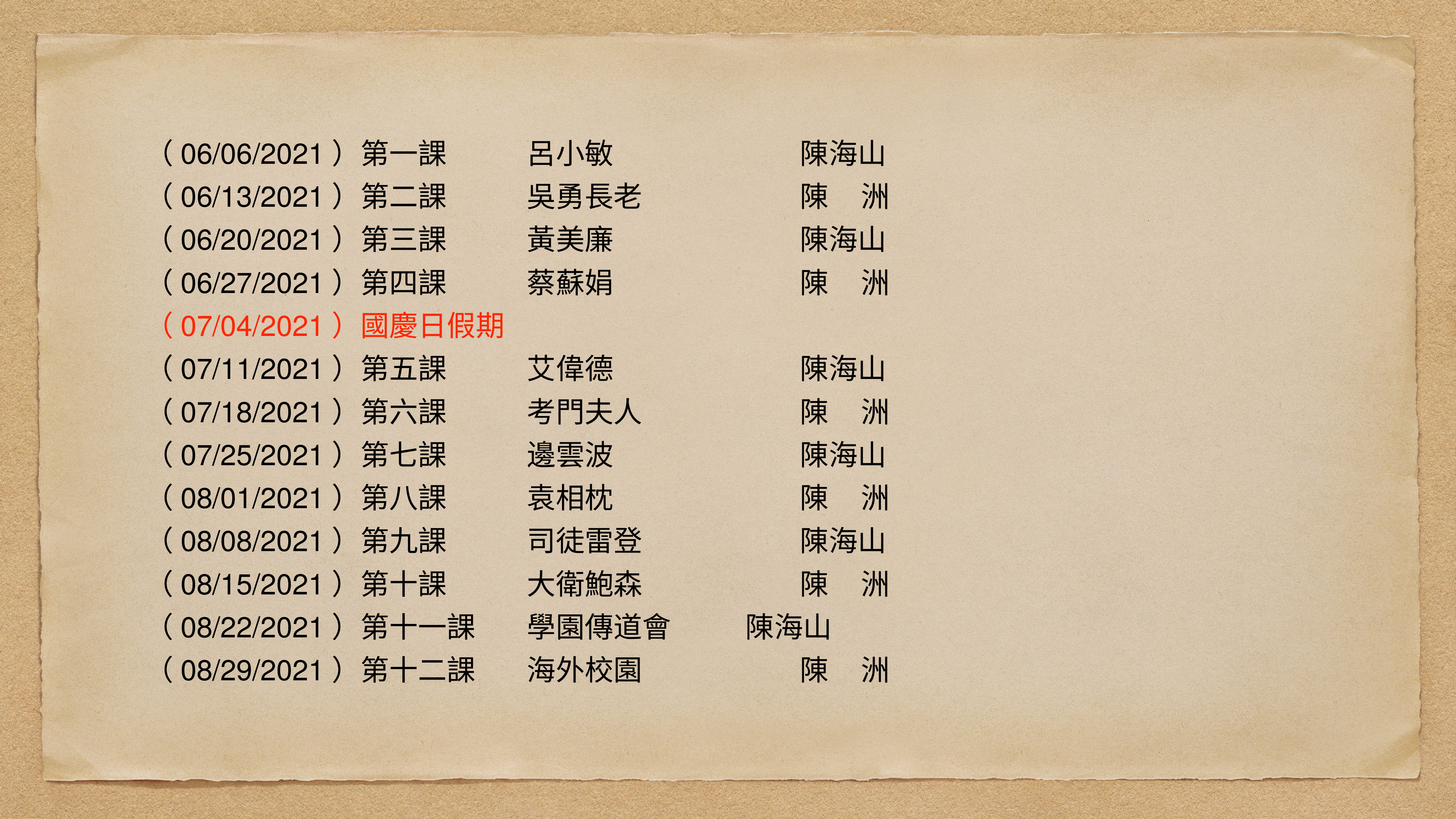

（06/06/2021）第一課		呂小敏				陳海山
（06/13/2021）第二課		吳勇長老			陳    洲
（06/20/2021）第三課		黃美廉				陳海山
（06/27/2021）第四課		蔡蘇娟				陳    洲
（07/04/2021）國慶日假期
（07/11/2021）第五課		艾偉德				陳海山
（07/18/2021）第六課		考門夫人			陳    洲
（07/25/2021）第七課		邊雲波				陳海山
（08/01/2021）第八課		袁相枕				陳    洲
（08/08/2021）第九課		司徒雷登			陳海山
（08/15/2021）第十課		大衛鮑森			陳    洲
（08/22/2021）第十一課	學園傳道會		陳海山
（08/29/2021）第十二課	海外校園			陳    洲